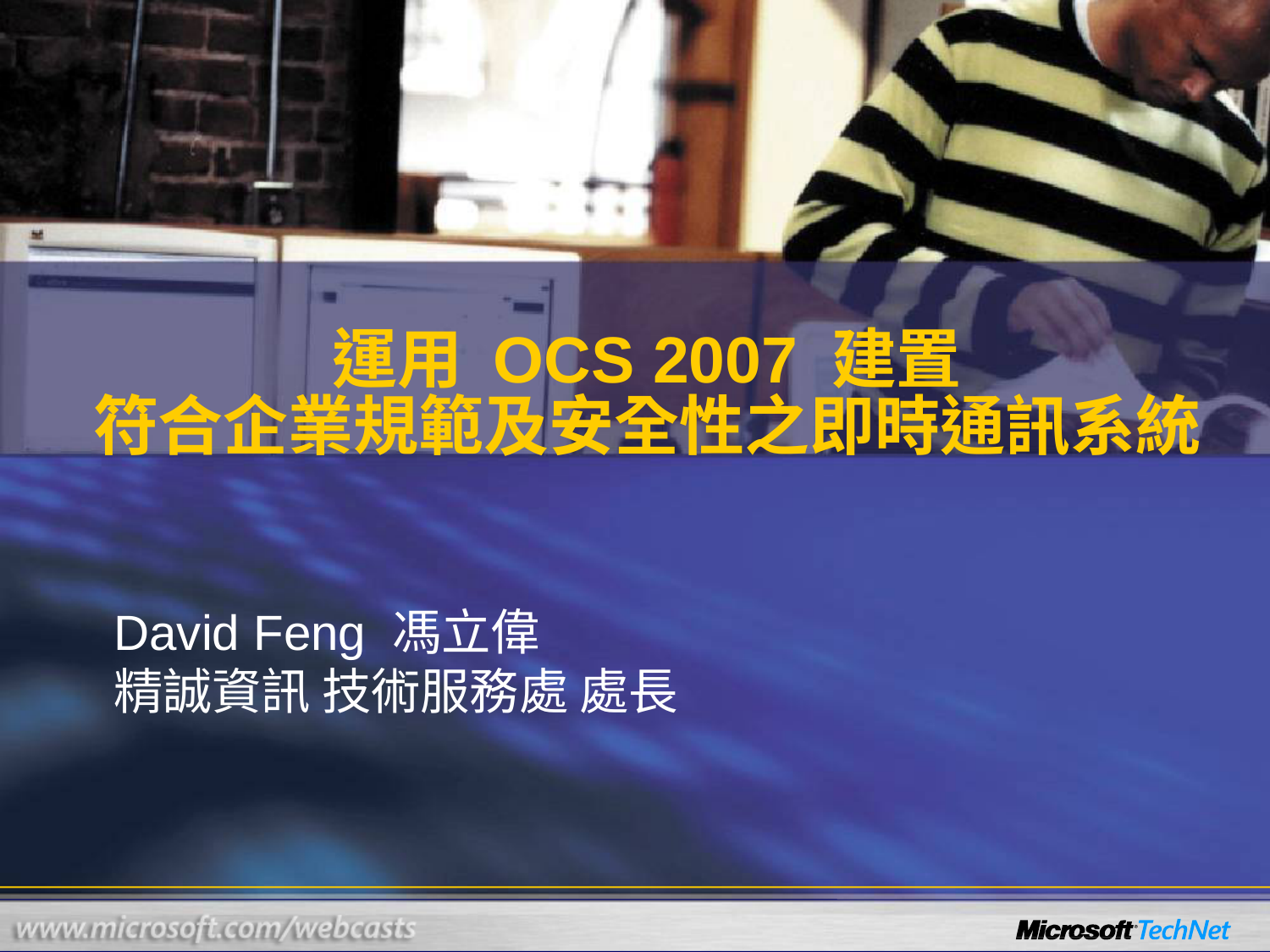

# 運用 OCS 2007 建置 符合企業規範及安全性之即時通訊系統
David Feng 馮立偉
精誠資訊 技術服務處 處長